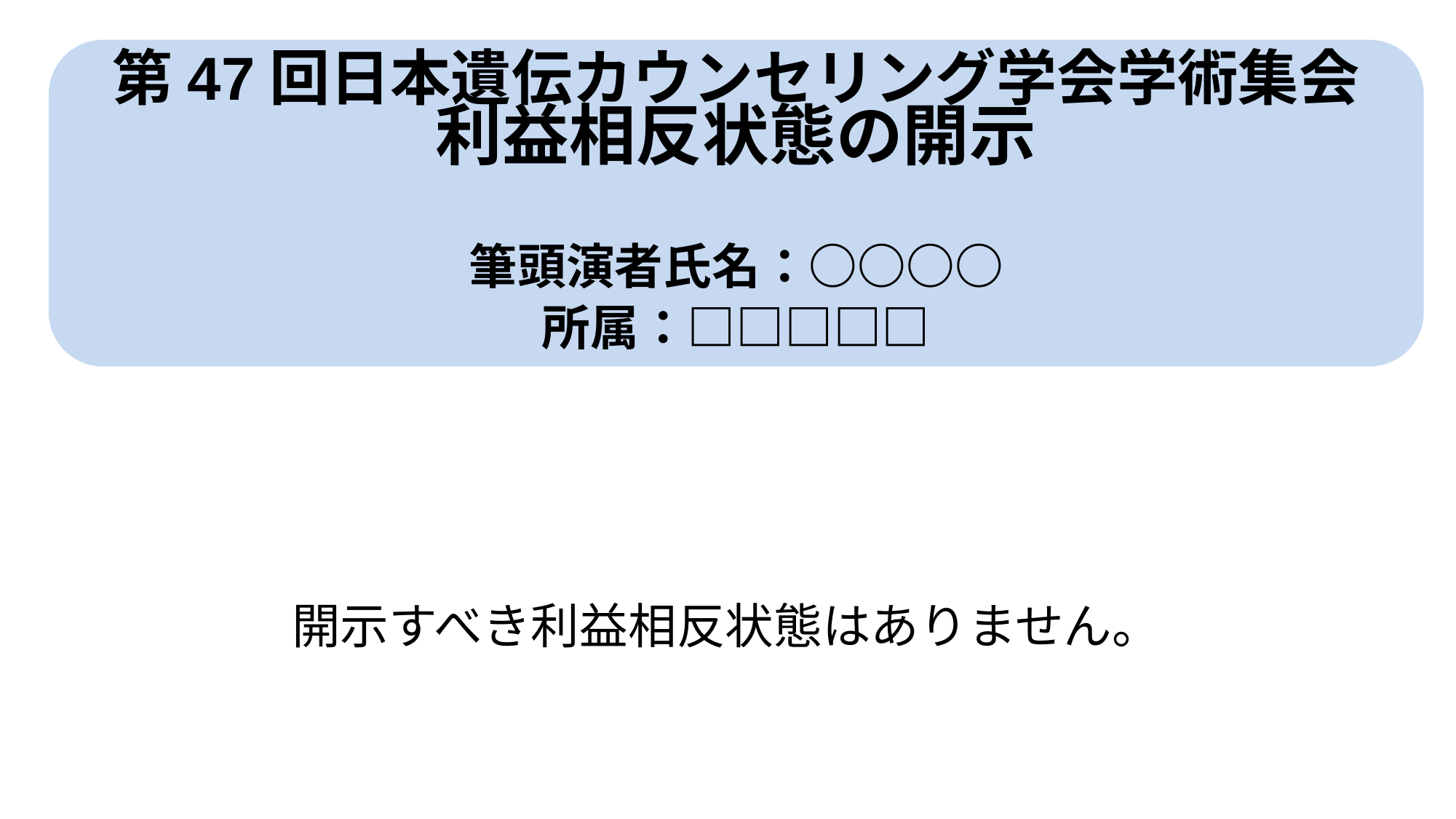

第47回日本遺伝カウンセリング学会学術集会
利益相反状態の開示

筆頭演者氏名：○○○○
所属：□□□□□
開示すべき利益相反状態はありません。